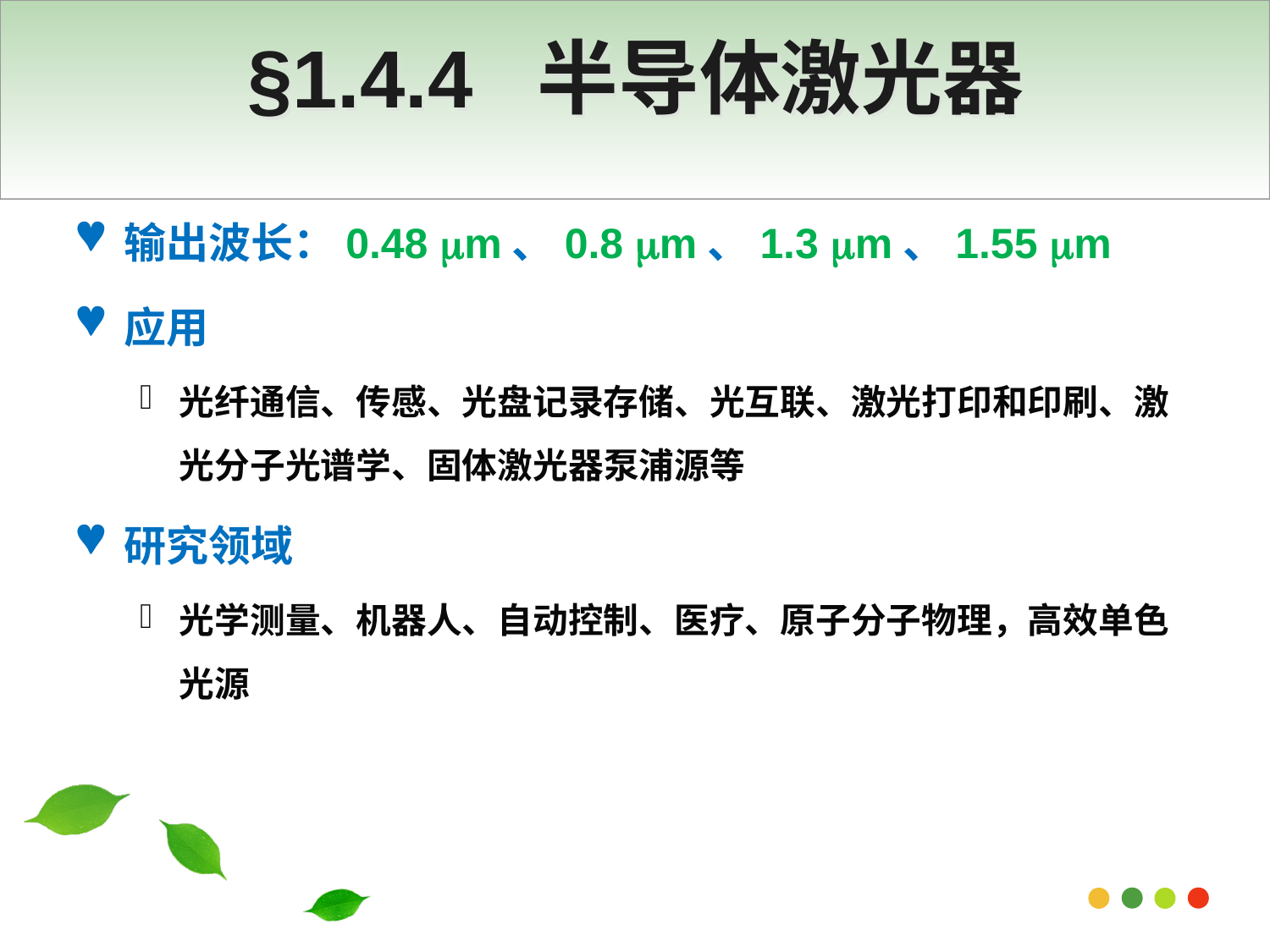

# §1.4.4  半导体激光器
输出波长：0.48 μm、0.8 μm、1.3 μm、1.55 μm
应用
光纤通信、传感、光盘记录存储、光互联、激光打印和印刷、激光分子光谱学、固体激光器泵浦源等
研究领域
光学测量、机器人、自动控制、医疗、原子分子物理，高效单色光源